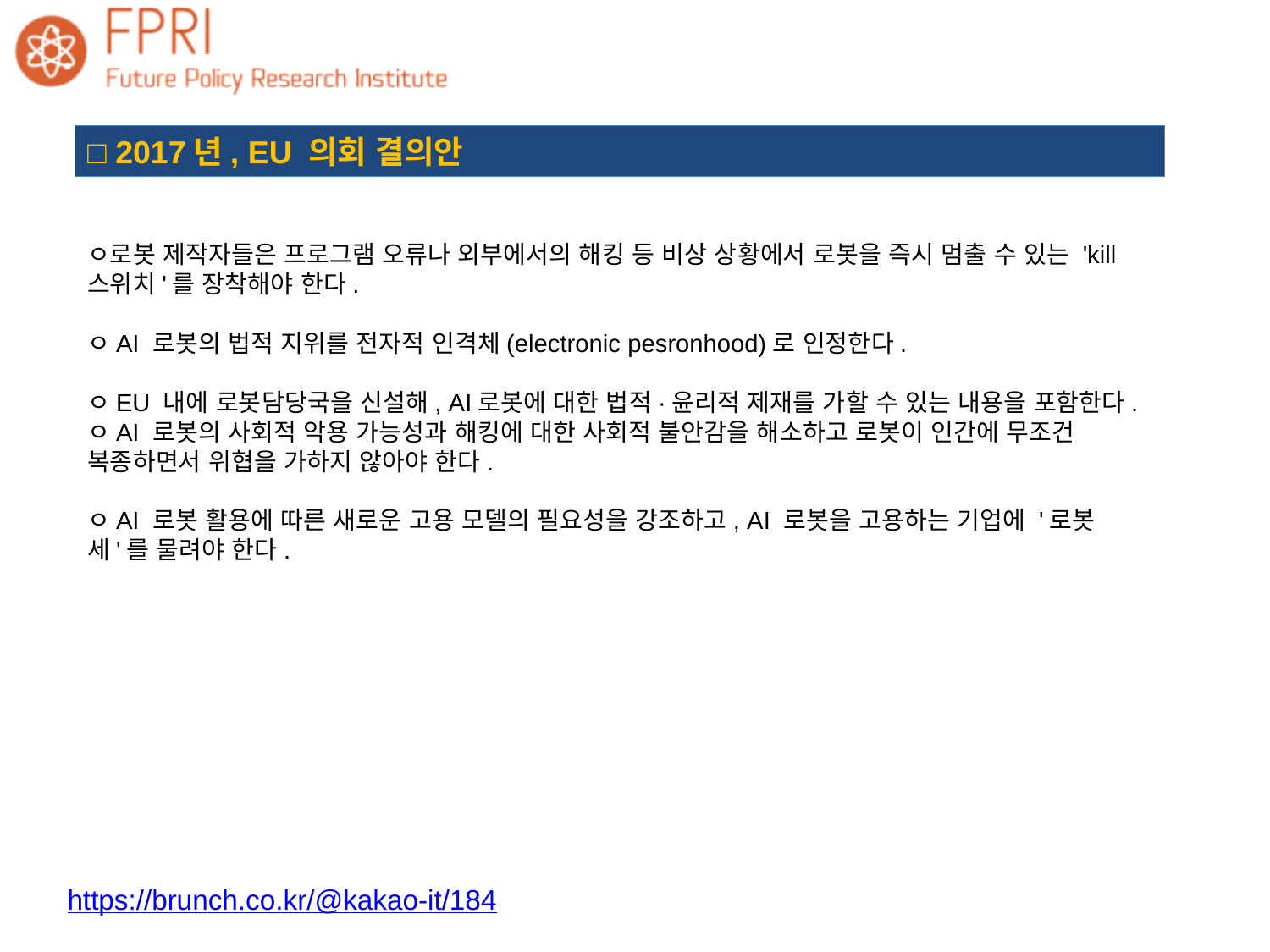

□ 2017년, EU 의회 결의안
ㅇ로봇 제작자들은 프로그램 오류나 외부에서의 해킹 등 비상 상황에서 로봇을 즉시 멈출 수 있는 'kill 스위치'를 장착해야 한다.

ㅇAI 로봇의 법적 지위를 전자적 인격체(electronic pesronhood)로 인정한다.
ㅇEU 내에 로봇담당국을 신설해, AI로봇에 대한 법적·윤리적 제재를 가할 수 있는 내용을 포함한다.
ㅇAI 로봇의 사회적 악용 가능성과 해킹에 대한 사회적 불안감을 해소하고 로봇이 인간에 무조건 복종하면서 위협을 가하지 않아야 한다.
ㅇAI 로봇 활용에 따른 새로운 고용 모델의 필요성을 강조하고, AI 로봇을 고용하는 기업에 '로봇세'를 물려야 한다.
https://brunch.co.kr/@kakao-it/184